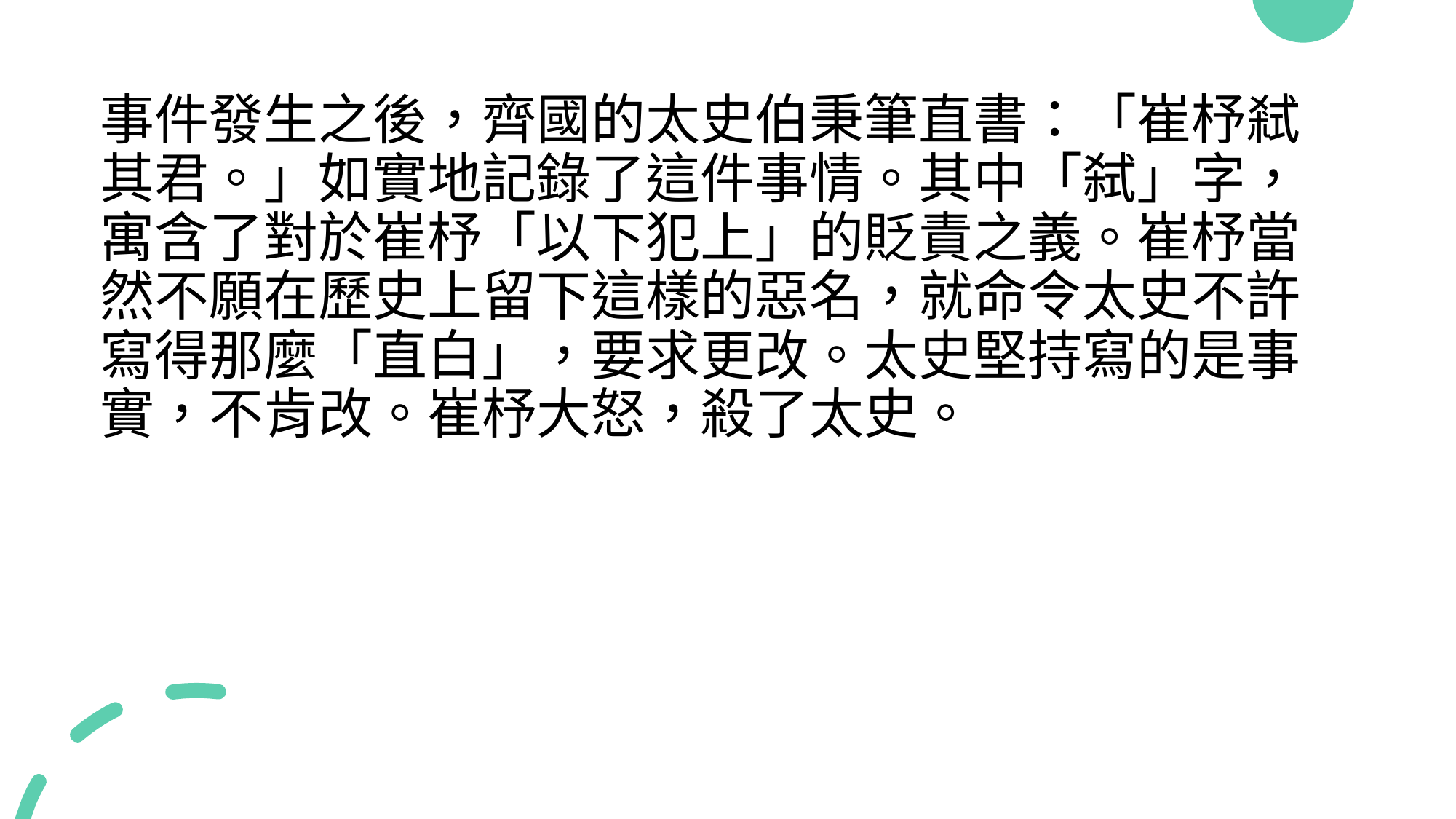

事件發生之後，齊國的太史伯秉筆直書：「崔杼弒其君。」如實地記錄了這件事情。其中「弑」字，寓含了對於崔杼「以下犯上」的貶責之義。崔杼當然不願在歷史上留下這樣的惡名，就命令太史不許寫得那麼「直白」，要求更改。太史堅持寫的是事實，不肯改。崔杼大怒，殺了太史。